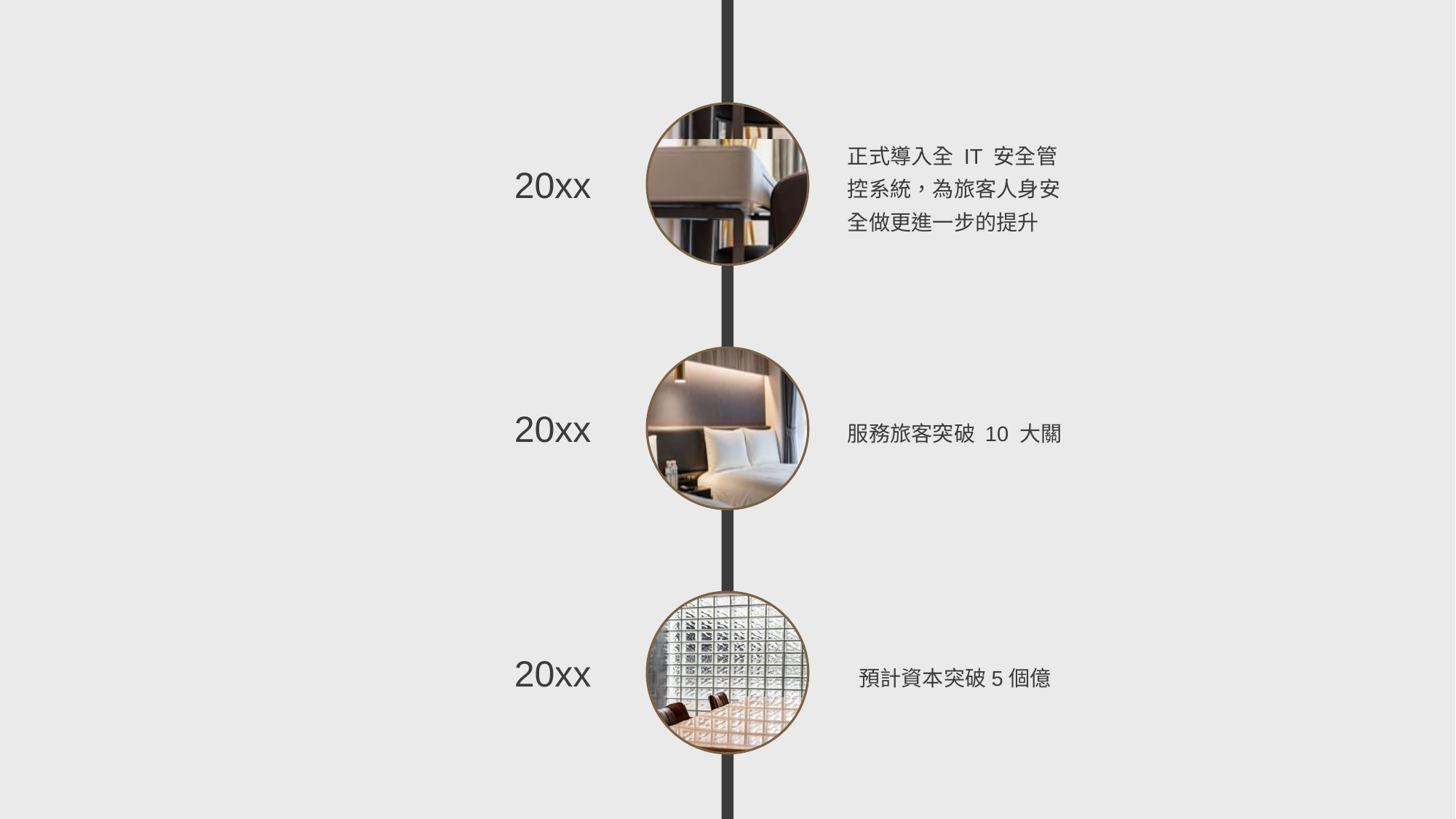

正式導入全 IT 安全管控系統，為旅客人身安全做更進一步的提升
20xx

20xx

服務旅客突破 10 大關

20xx
預計資本突破5個億